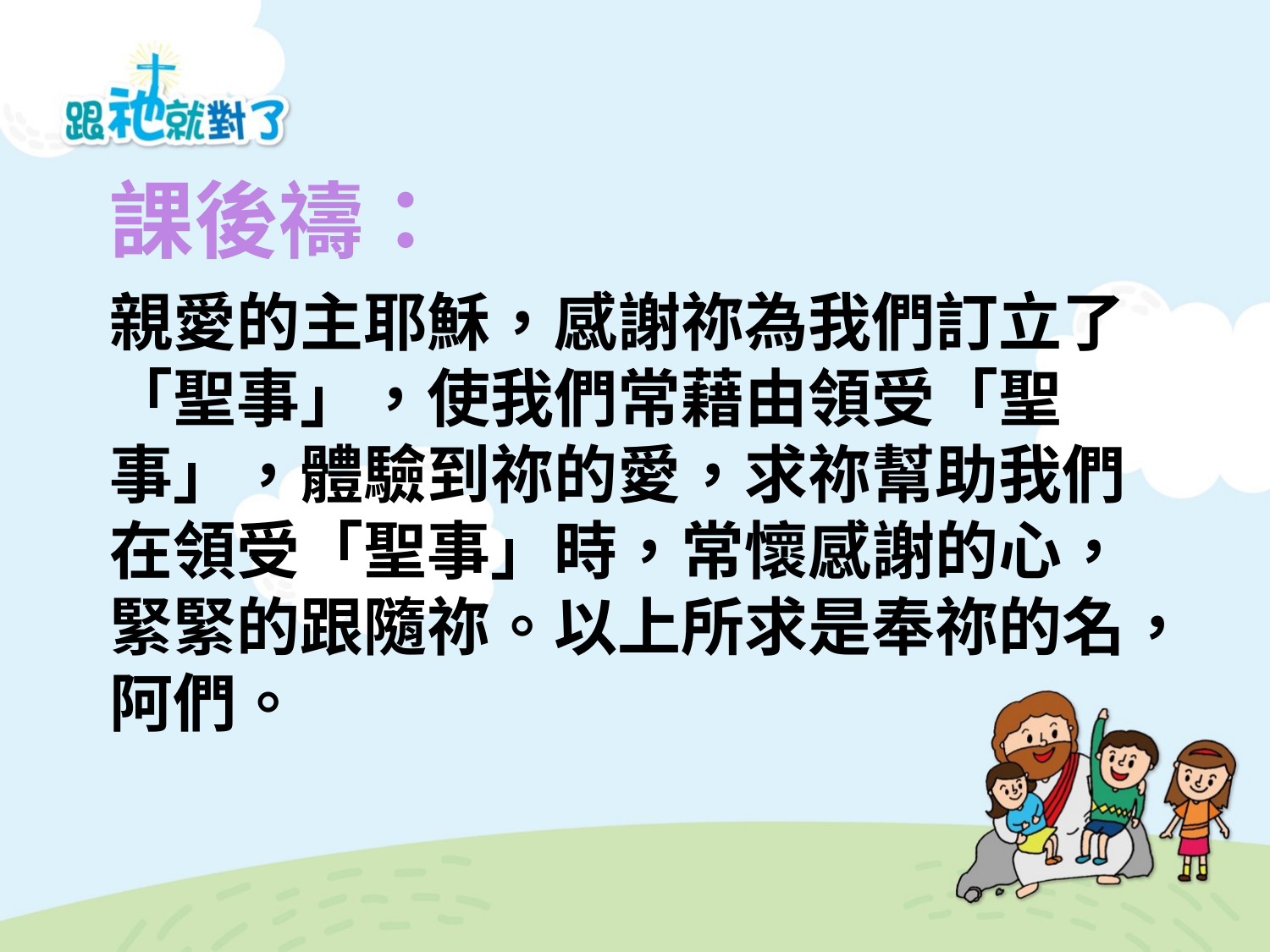

課後禱：
親愛的主耶穌，感謝祢為我們訂立了「聖事」，使我們常藉由領受「聖事」，體驗到祢的愛，求祢幫助我們在領受「聖事」時，常懷感謝的心，緊緊的跟隨祢。以上所求是奉祢的名，阿們。